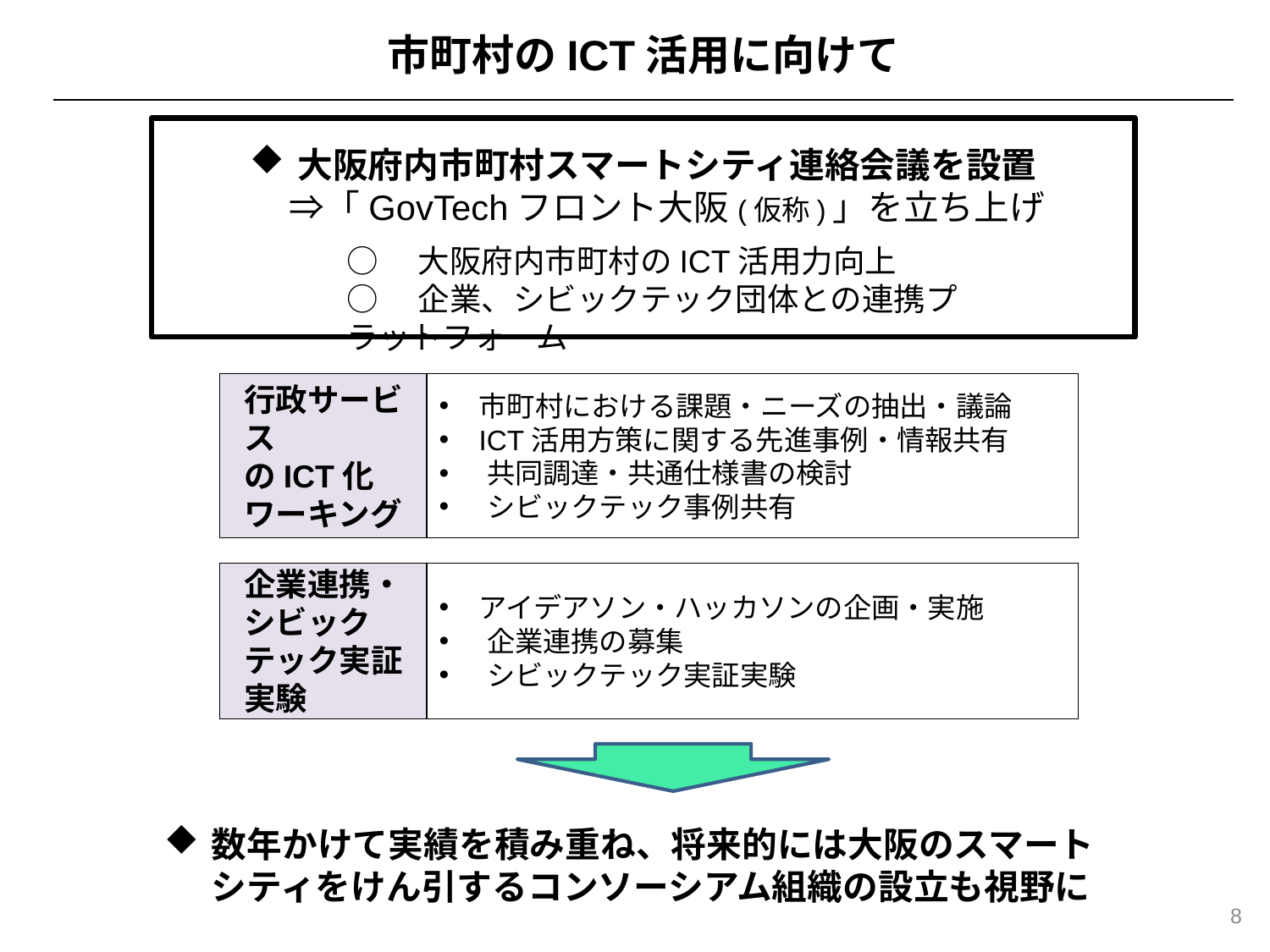

市町村のICT活用に向けて
大阪府内市町村スマートシティ連絡会議を設置
⇒「GovTechフロント大阪(仮称)」を立ち上げ

○　大阪府内市町村のICT活用力向上
○　企業、シビックテック団体との連携プラットフォーム
行政サービス
のICT化
ワーキング
市町村における課題・ニーズの抽出・議論
ICT活用方策に関する先進事例・情報共有
共同調達・共通仕様書の検討
シビックテック事例共有
企業連携・
シビックテック実証実験
アイデアソン・ハッカソンの企画・実施
企業連携の募集
シビックテック実証実験

数年かけて実績を積み重ね、将来的には大阪のスマートシティをけん引するコンソーシアム組織の設立も視野に
8